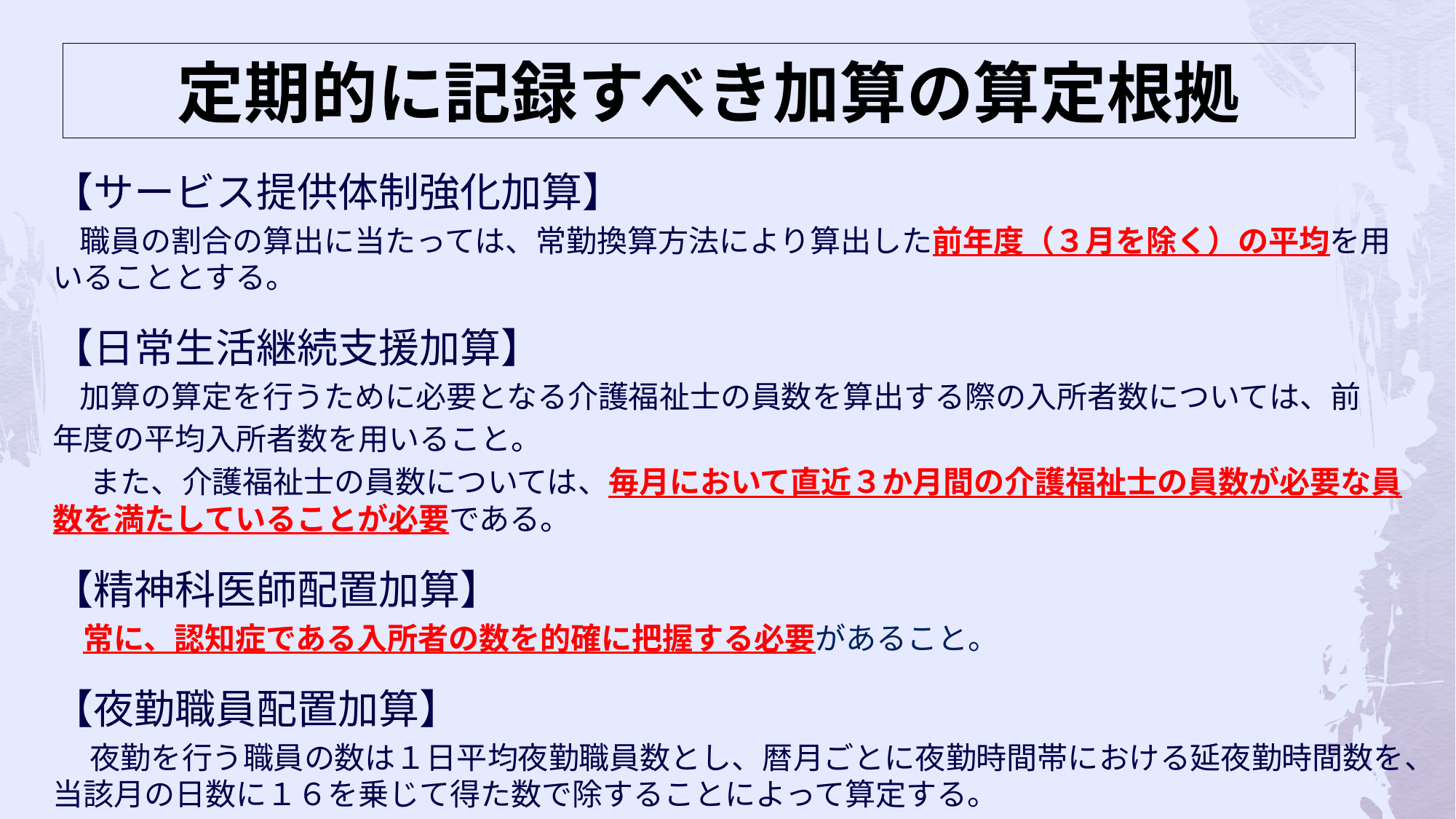

# 定期的に記録すべき加算の算定根拠
【サービス提供体制強化加算】
   職員の割合の算出に当たっては、常勤換算方法により算出した前年度（３月を除く）の平均を用いることとする。

【日常生活継続支援加算】
   加算の算定を行うために必要となる介護福祉士の員数を算出する際の入所者数については、前
年度の平均入所者数を用いること。
　 また、介護福祉士の員数については、毎月において直近３か月間の介護福祉士の員数が必要な員数を満たしていることが必要である。

【精神科医師配置加算】
　常に、認知症である入所者の数を的確に把握する必要があること。

【夜勤職員配置加算】
　 夜勤を行う職員の数は１日平均夜勤職員数とし、暦月ごとに夜勤時間帯における延夜勤時間数を、当該月の日数に１６を乗じて得た数で除することによって算定する。